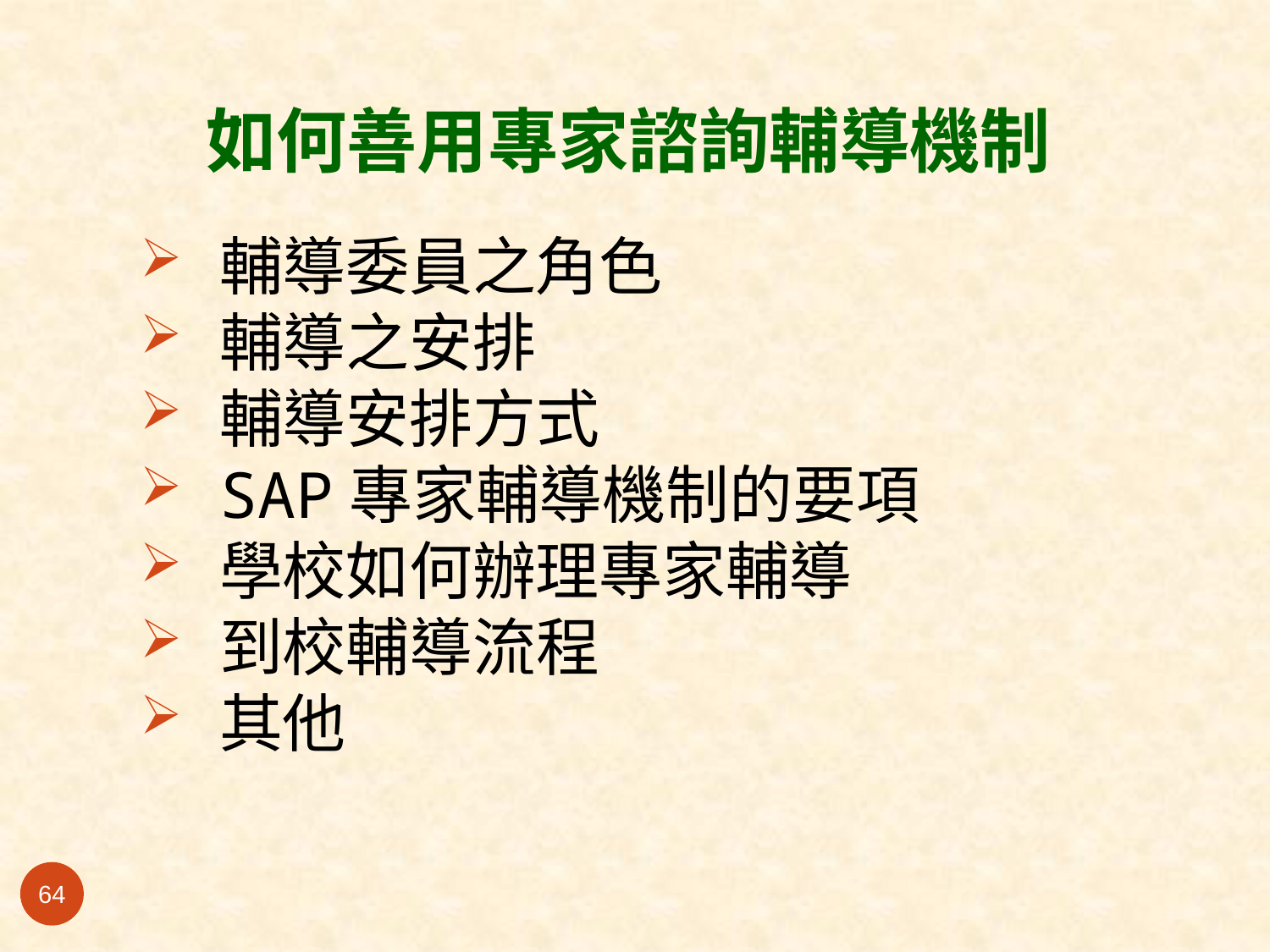

# 如何善用專家諮詢輔導機制
輔導委員之角色
輔導之安排
輔導安排方式
SAP專家輔導機制的要項
學校如何辦理專家輔導
到校輔導流程
其他
64